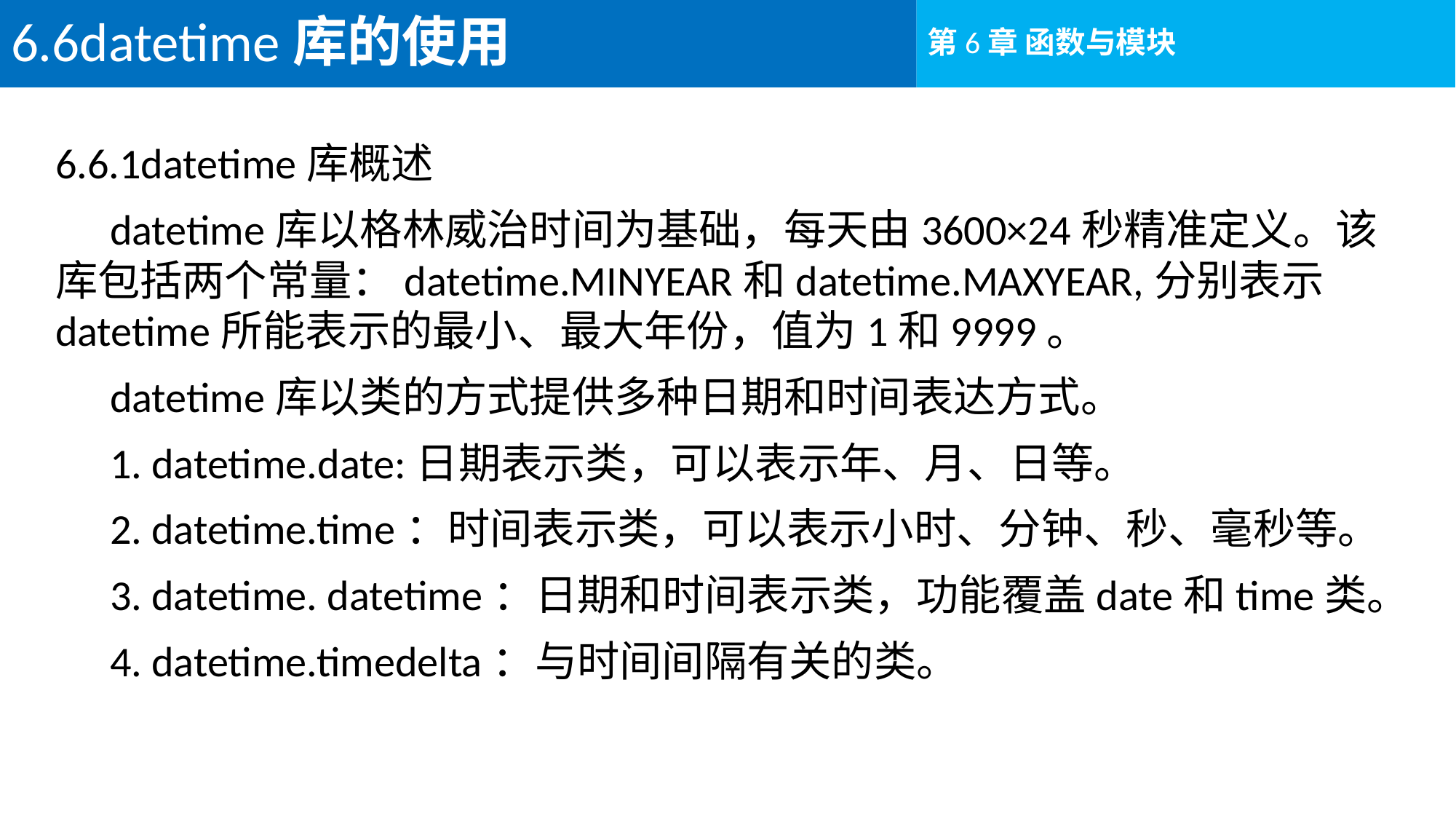

# 6.6datetime库的使用
6.6.1datetime库概述
datetime库以格林威治时间为基础，每天由3600×24秒精准定义。该库包括两个常量：datetime.MINYEAR和datetime.MAXYEAR,分别表示datetime所能表示的最小、最大年份，值为1和9999。
datetime库以类的方式提供多种日期和时间表达方式。
1. datetime.date:日期表示类，可以表示年、月、日等。
2. datetime.time：时间表示类，可以表示小时、分钟、秒、毫秒等。
3. datetime. datetime：日期和时间表示类，功能覆盖date和time类。
4. datetime.timedelta：与时间间隔有关的类。